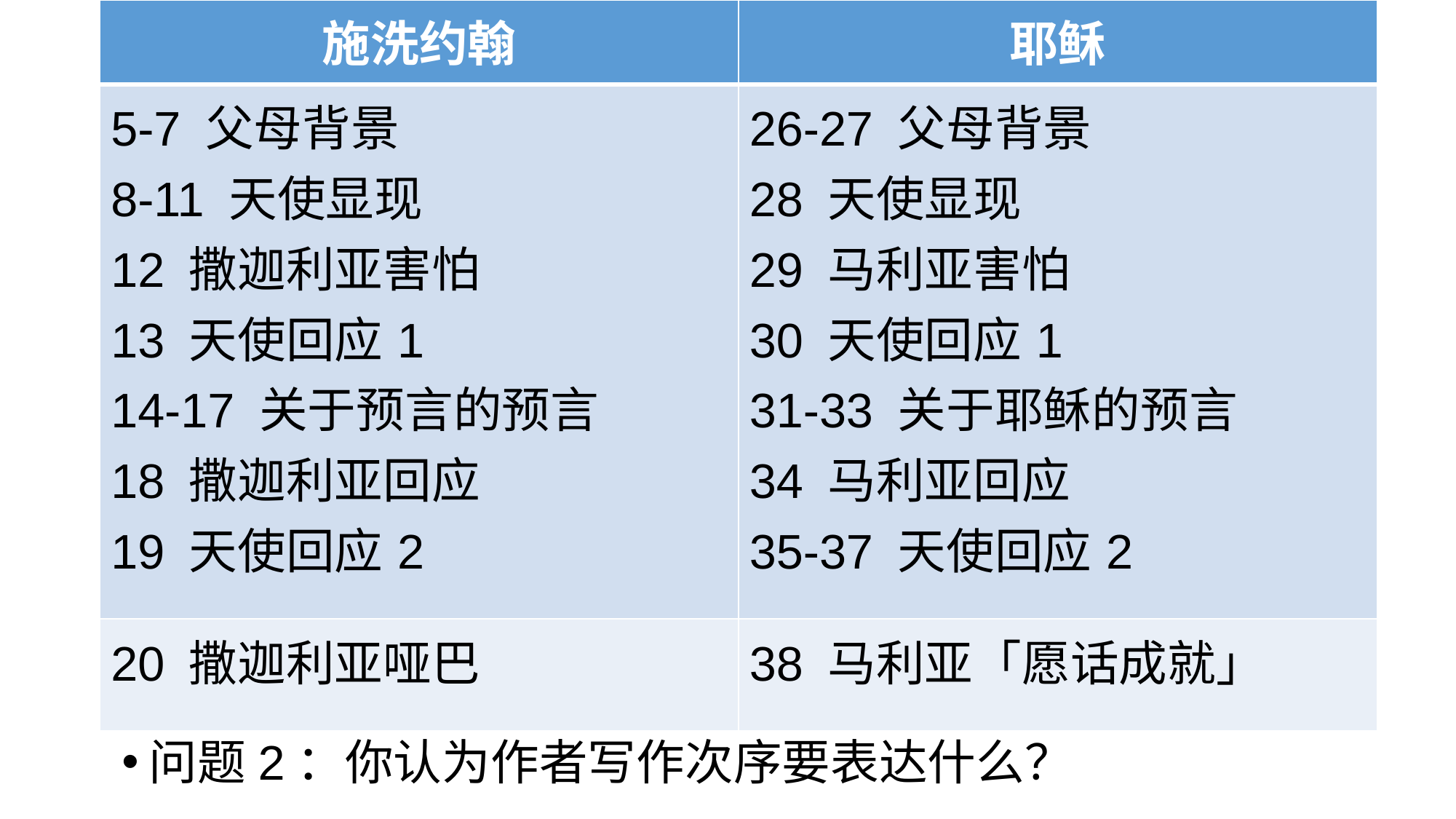

| 施洗约翰 | 耶稣 |
| --- | --- |
| 5-7 父母背景 8-11 天使显现 12 撒迦利亚害怕 13 天使回应1 14-17 关于预言的预言 18 撒迦利亚回应 19 天使回应2 | 26-27 父母背景 28 天使显现 29 马利亚害怕 30 天使回应1 31-33 关于耶稣的预言 34 马利亚回应 35-37 天使回应2 |
| 20 撒迦利亚哑巴 | 38 马利亚「愿话成就」 |
#
问题2：你认为作者写作次序要表达什么？